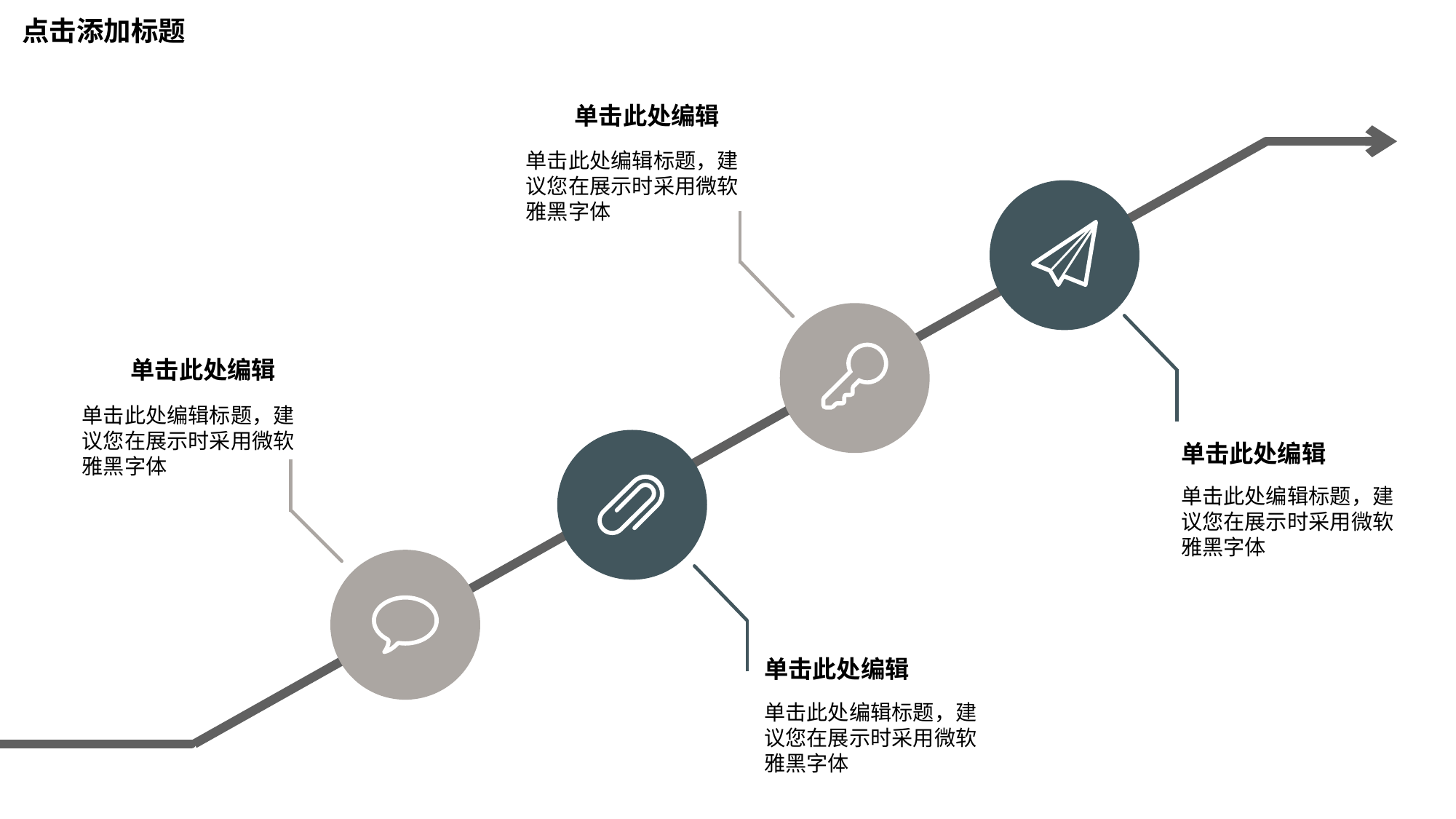

点击添加标题
单击此处编辑

单击此处编辑标题，建议您在展示时采用微软雅黑字体

单击此处编辑

单击此处编辑标题，建议您在展示时采用微软雅黑字体

单击此处编辑

单击此处编辑标题，建议您在展示时采用微软雅黑字体

单击此处编辑

单击此处编辑标题，建议您在展示时采用微软雅黑字体